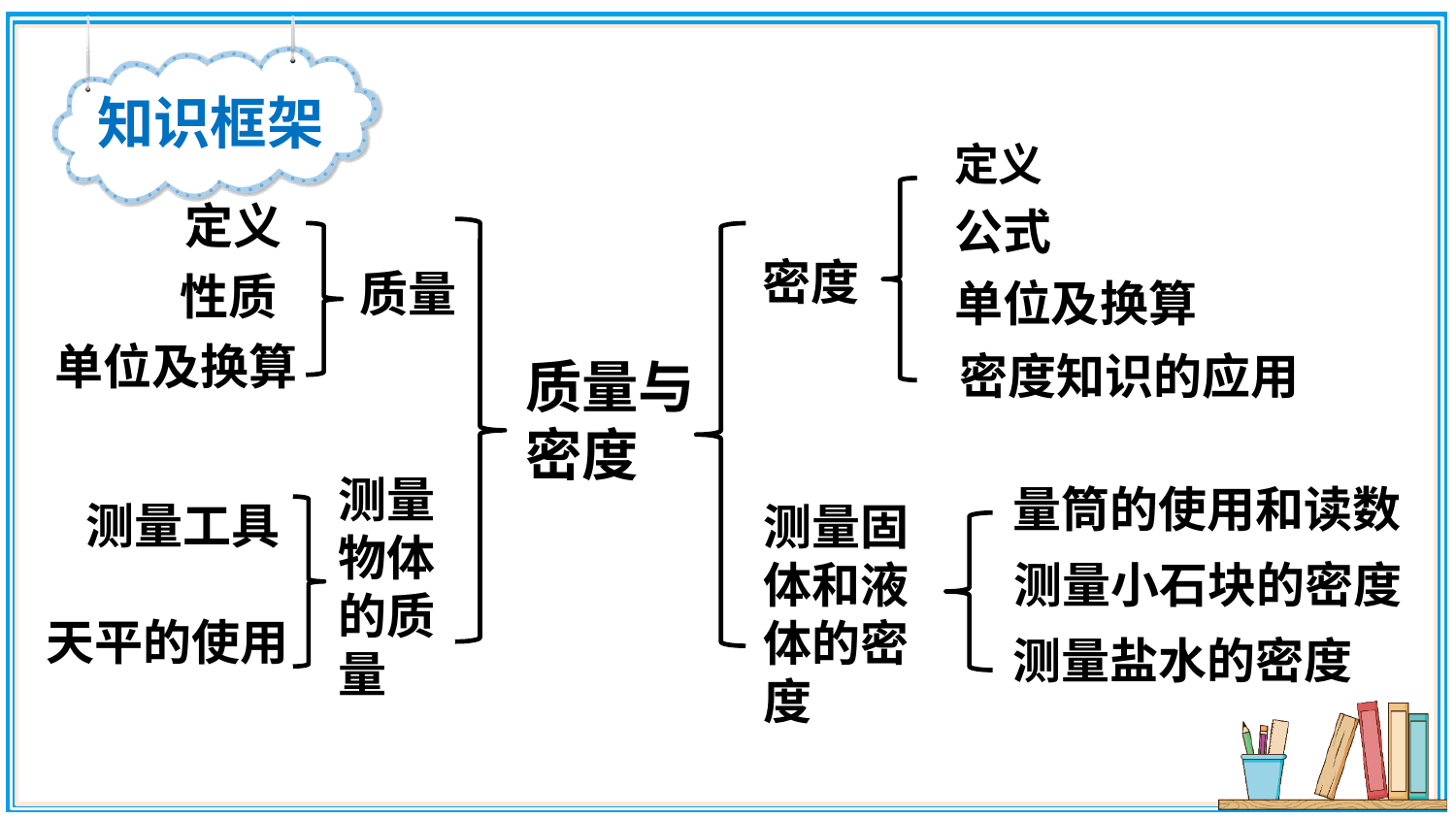

知识框架
定义

定义
公式

密度
质量
性质
单位及换算
单位及换算
密度知识的应用
质量与密度
测量物体的质量
量筒的使用和读数
测量工具
测量固体和液体的密度

测量小石块的密度
天平的使用
测量盐水的密度